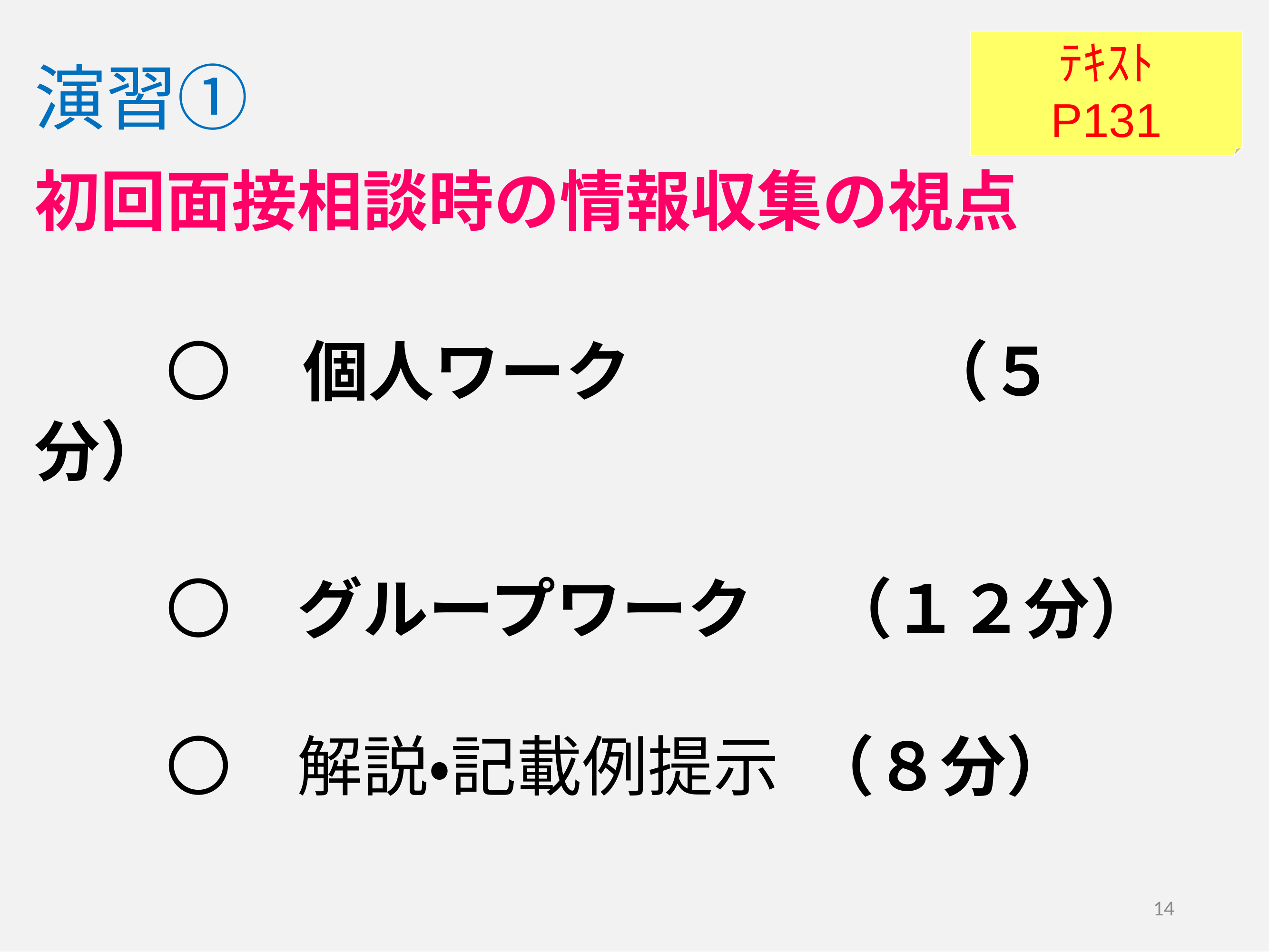

ﾃｷｽﾄ
P131
# 演習① 初回面接相談時の情報収集の視点 　　〇　個人ワーク　  　　　（５分）　 　 　　〇　グループワーク     （１２分） 　　〇　解説・記載例提示  （８分）
14